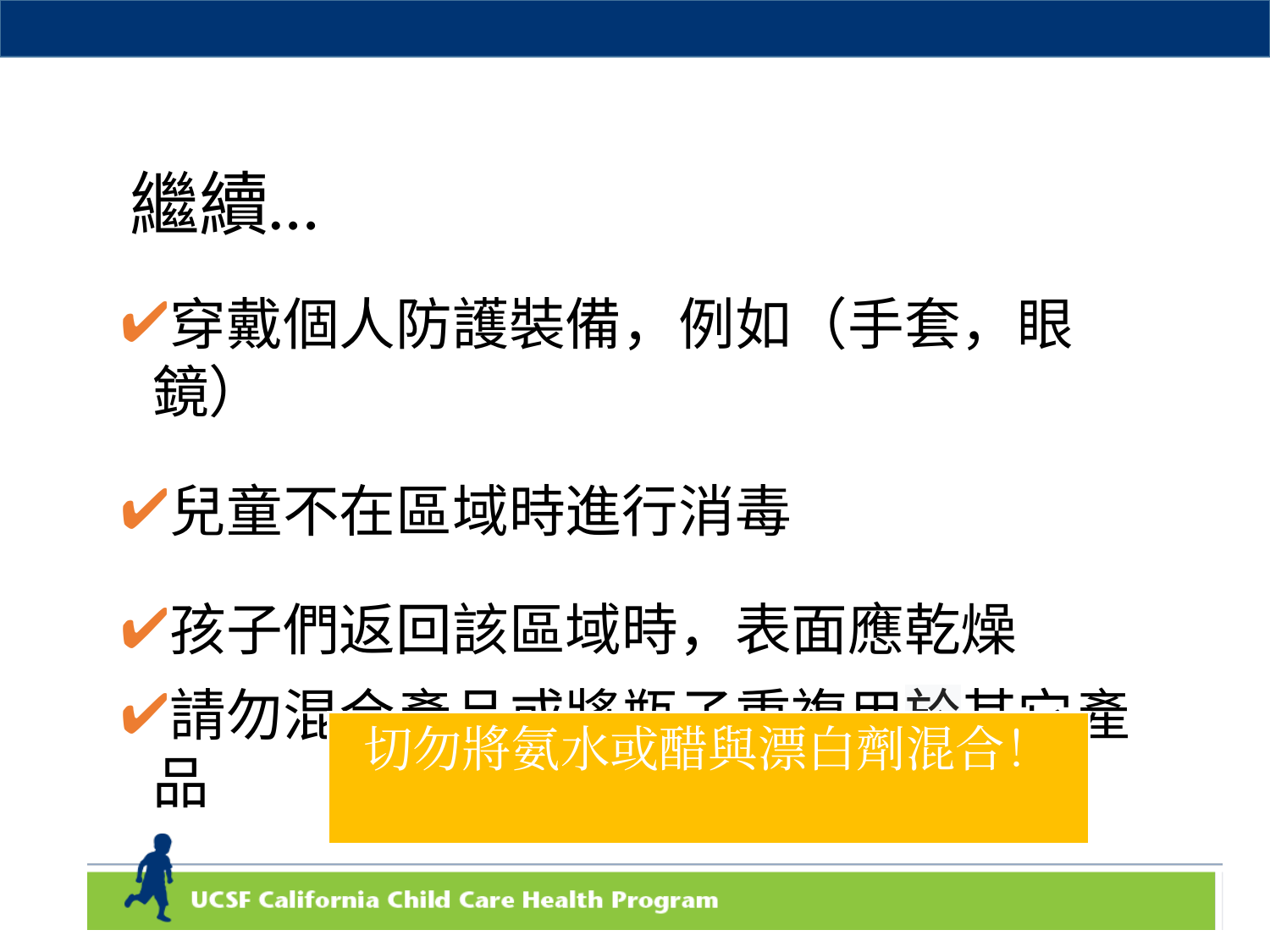

繼續…
穿戴個人防護裝備，例如（手套，眼鏡）
兒童不在區域時進行消毒
孩子們返回該區域時，表面應乾燥
請勿混合產品或將瓶子重複用於其它產品
切勿將氨水或醋與漂白劑混合！